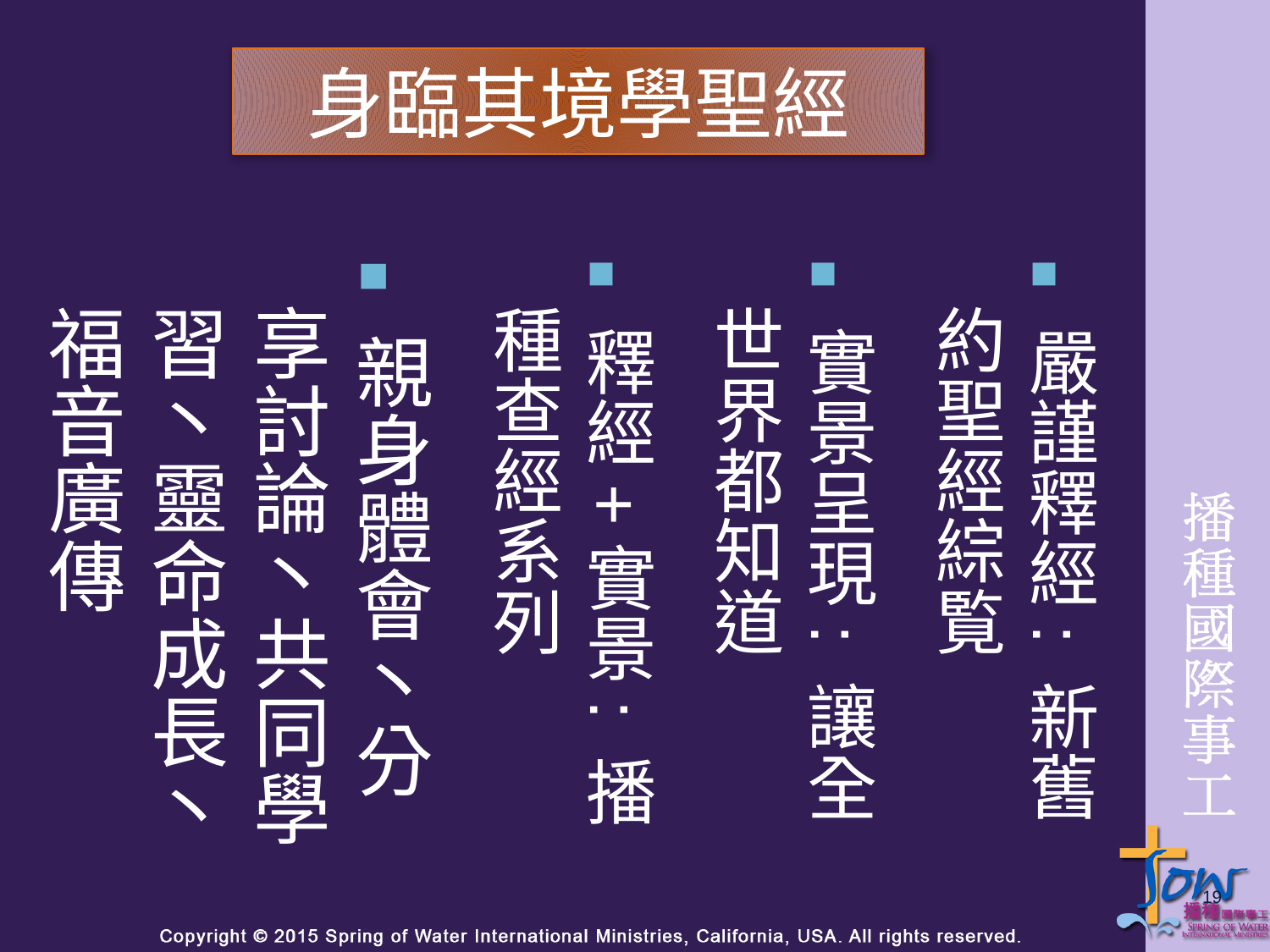

身臨其境學聖經
嚴謹釋經: 新舊約聖經綜覧
實景呈現: 讓全世界都知道
釋經+實景: 播種查經系列
親身體會丶分享討論丶共同學習丶靈命成長丶福音廣傳

19